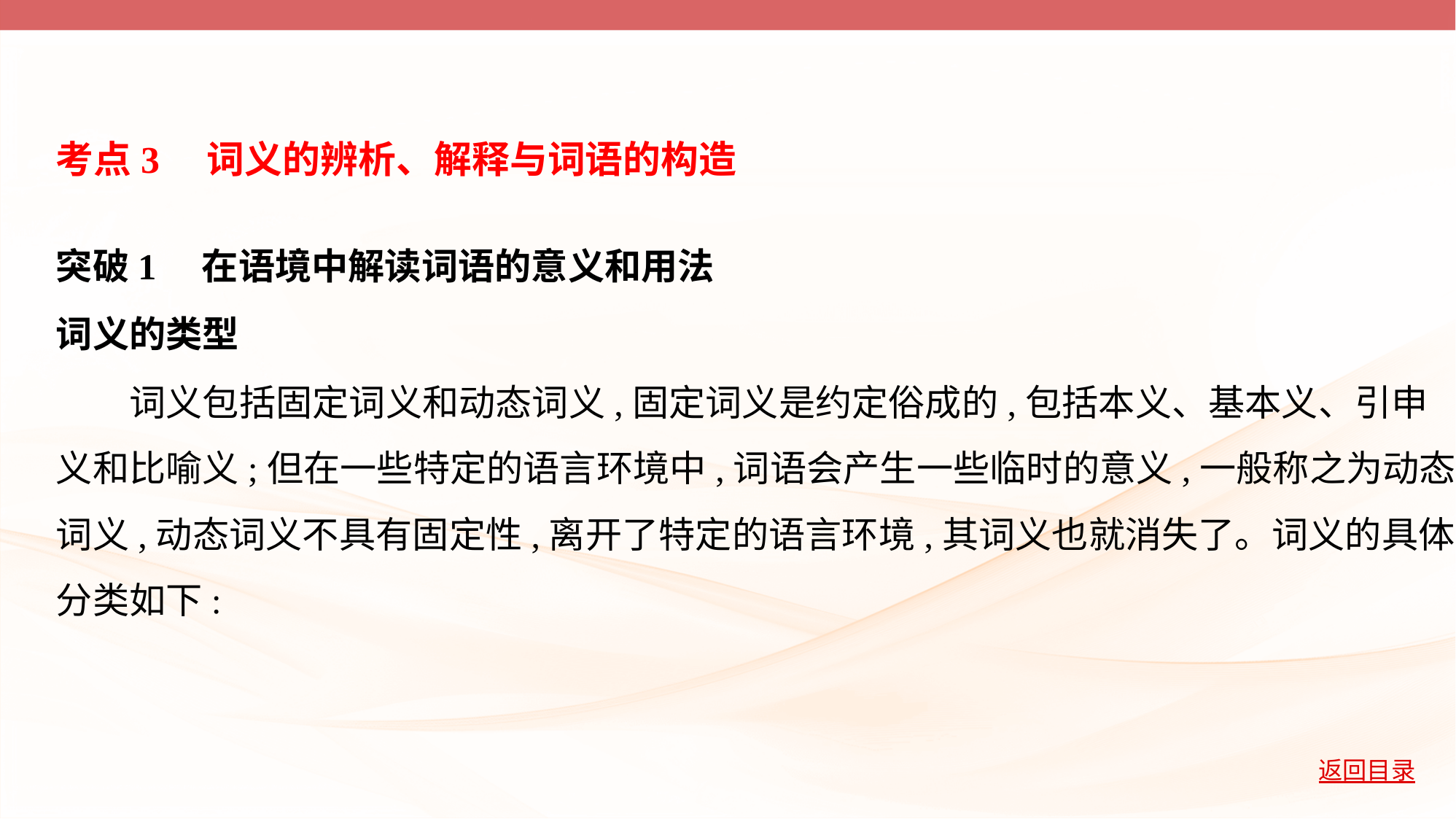

考点3　词义的辨析、解释与词语的构造
突破1　在语境中解读词语的意义和用法
词义的类型
　　词义包括固定词义和动态词义,固定词义是约定俗成的,包括本义、基本义、引申
义和比喻义;但在一些特定的语言环境中,词语会产生一些临时的意义,一般称之为动态
词义,动态词义不具有固定性,离开了特定的语言环境,其词义也就消失了。词义的具体
分类如下: